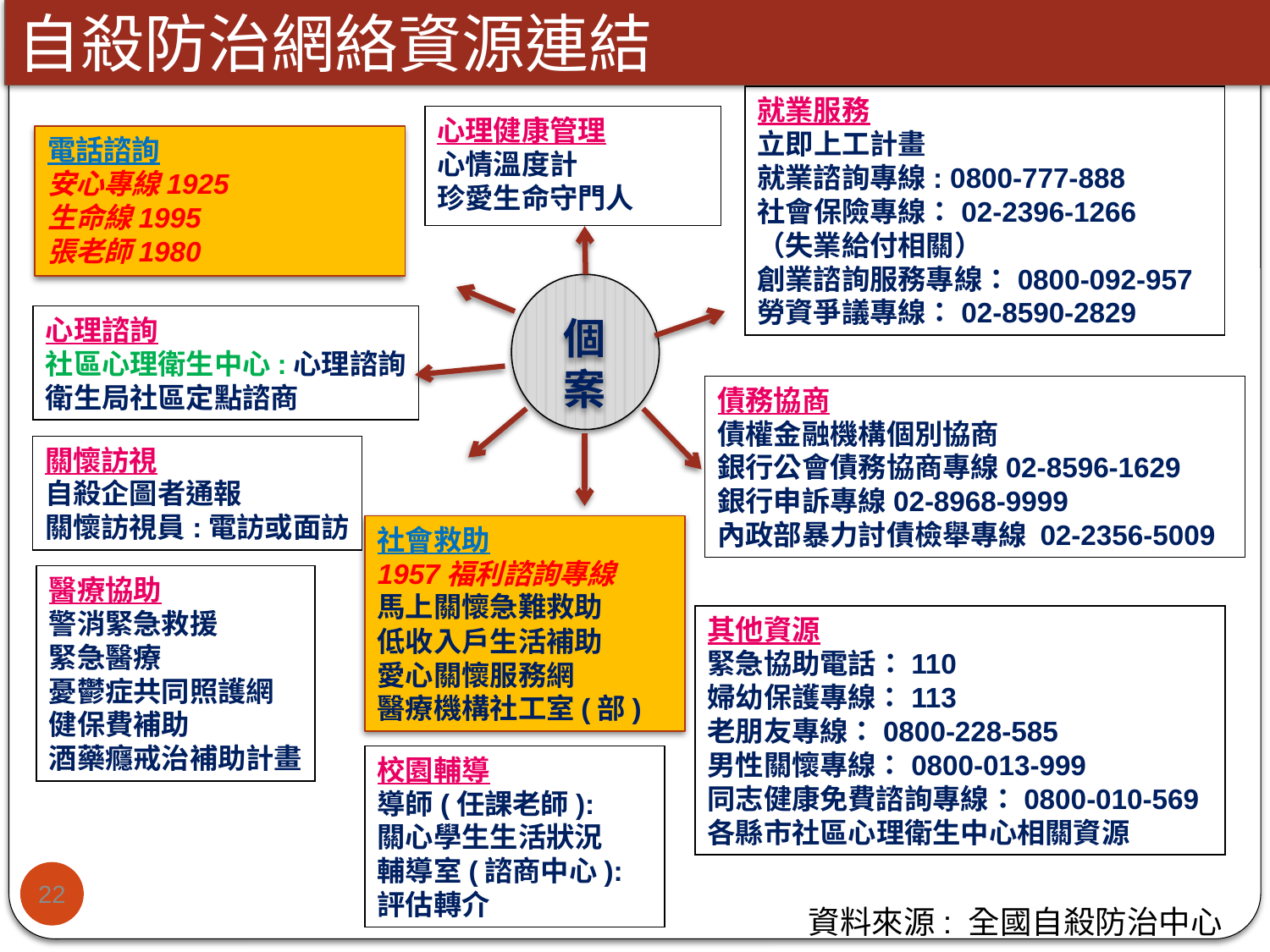

自殺防治網絡資源連結
就業服務
立即上工計畫
就業諮詢專線: 0800-777-888
社會保險專線：02-2396-1266
（失業給付相關）
創業諮詢服務專線：0800-092-957
勞資爭議專線：02-8590-2829
心理健康管理
心情溫度計
珍愛生命守門人
電話諮詢
安心專線1925
生命線1995
張老師1980

個
案
心理諮詢
社區心理衛生中心:心理諮詢
衛生局社區定點諮商
債務協商
債權金融機構個別協商
銀行公會債務協商專線02-8596-1629
銀行申訴專線02-8968-9999
內政部暴力討債檢舉專線 02-2356-5009
關懷訪視
自殺企圖者通報
關懷訪視員:電訪或面訪
社會救助
1957福利諮詢專線
馬上關懷急難救助
低收入戶生活補助
愛心關懷服務網
醫療機構社工室(部)
醫療協助
警消緊急救援
緊急醫療
憂鬱症共同照護網
健保費補助
酒藥癮戒治補助計畫
其他資源
緊急協助電話：110
婦幼保護專線：113
老朋友專線：0800-228-585
男性關懷專線：0800-013-999
同志健康免費諮詢專線：0800-010-569
各縣市社區心理衛生中心相關資源
校園輔導
導師(任課老師):
關心學生生活狀況
輔導室(諮商中心):
評估轉介

22
資料來源: 全國自殺防治中心